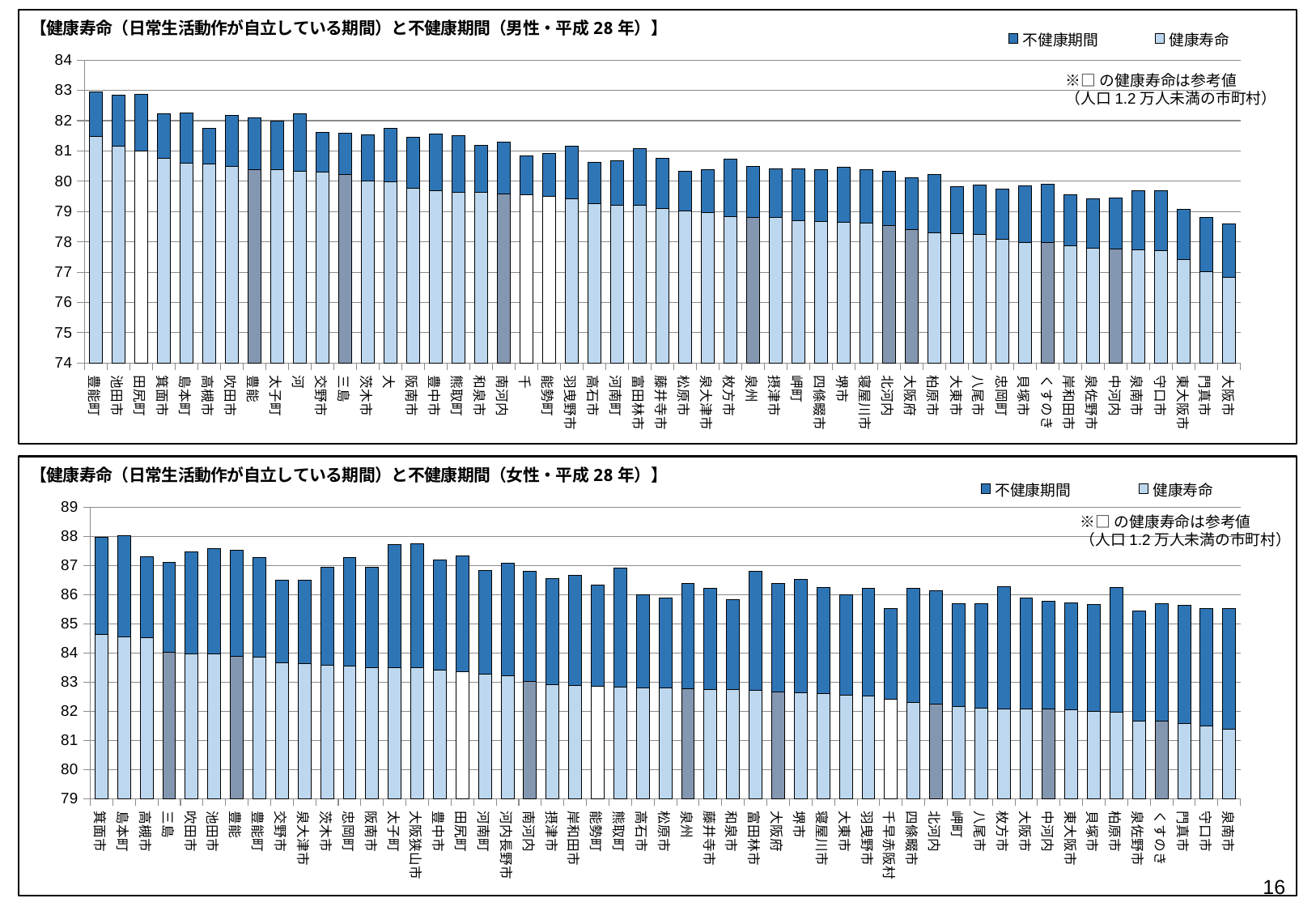

### Chart

| Category | 健康寿命 | 不健康期間 |
|---|---|---|
| 豊能町 | 81.4910240862733 | 1.4681092338929 |
| 池田市 | 81.1562267960395 | 1.67932094048965 |
| 田尻町 | 81.0011066640149 | 1.86915472564365 |
| 箕面市 | 80.7570075019781 | 1.47027134238369 |
| 島本町 | 80.6077101378255 | 1.64949372160904 |
| 高槻市 | 80.5779026512283 | 1.16508759794603 |
| 吹田市 | 80.4834674776229 | 1.69895704744182 |
| 豊能 | 80.3752516411969 | 1.72775131841914 |
| 太子町 | 80.3732485564647 | 1.62199557356989 |
| 河内長野市 | 80.326228885167 | 1.90563813000609 |
| 交野市 | 80.2943822929738 | 1.31457609414435 |
| 三島 | 80.2246503526109 | 1.36139810672539 |
| 茨木市 | 79.9977696223691 | 1.53002610529325 |
| 大阪狭山市 | 79.9819498383752 | 1.75916592922982 |
| 阪南市 | 79.7692818086682 | 1.6830505923537 |
| 豊中市 | 79.6955347798333 | 1.85536641864135 |
| 熊取町 | 79.6283598431674 | 1.88005489446243 |
| 和泉市 | 79.6243929588104 | 1.56160972751675 |
| 南河内 | 79.5933084260901 | 1.70808595021285 |
| 千早赤阪村 | 79.5500771196649 | 1.28007018056781 |
| 能勢町 | 79.5094182279083 | 1.41811095228567 |
| 羽曳野市 | 79.4261116541891 | 1.72057019678437 |
| 高石市 | 79.2509432940088 | 1.36821773046518 |
| 河南町 | 79.2146037934067 | 1.46287931382569 |
| 富田林市 | 79.2100669376031 | 1.86754113770498 |
| 藤井寺市 | 79.1106185276415 | 1.64913674476768 |
| 松原市 | 79.0214827050365 | 1.31613212670224 |
| 泉大津市 | 78.9771640300981 | 1.41129317937226 |
| 枚方市 | 78.8399449630613 | 1.87991197395966 |
| 泉州 | 78.8179761870967 | 1.67850596031977 |
| 摂津市 | 78.7999787681581 | 1.61476583169243 |
| 岬町 | 78.6873462603662 | 1.7285716159165 |
| 四條畷市 | 78.6729088630891 | 1.71808989855446 |
| 堺市 | 78.6561138574239 | 1.79340435072343 |
| 寝屋川市 | 78.6087620819186 | 1.7730623628615 |
| 北河内 | 78.5486124197163 | 1.78372629447047 |
| 大阪府 | 78.3932221558567 | 1.71887058545865 |
| 柏原市 | 78.3082731236451 | 1.91102976541105 |
| 大東市 | 78.2592886764586 | 1.55301803925535 |
| 八尾市 | 78.2521377552668 | 1.63008654817054 |
| 忠岡町 | 78.0737805253719 | 1.65808582330838 |
| 貝塚市 | 77.9818188155729 | 1.85579830623746 |
| くすのき | 77.978025598765 | 1.91506150206036 |
| 岸和田市 | 77.8721786406721 | 1.69052106383974 |
| 泉佐野市 | 77.790581282839 | 1.6254832674353 |
| 中河内 | 77.7730849825259 | 1.66762461041346 |
| 泉南市 | 77.7323042062236 | 1.95229087116709 |
| 守口市 | 77.7043244428826 | 1.98208441785404 |
| 東大阪市 | 77.416356672421 | 1.65032646523245 |
| 門真市 | 77.0089849560964 | 1.79778240031653 |
| 大阪市 | 76.8251925380456 | 1.77699969816021 |
※□の健康寿命は参考値
（人口1.2万人未満の市町村）

### Chart

| Category | 健康寿命 | 不健康期間 |
|---|---|---|
| 箕面市 | 84.6479545468809 | 3.31667916851382 |
| 島本町 | 84.5620015445462 | 3.46435097147939 |
| 高槻市 | 84.5397225561525 | 2.76820915213214 |
| 三島 | 84.0302525745293 | 3.08299765227146 |
| 吹田市 | 83.9683407629143 | 3.49169599277006 |
| 池田市 | 83.9668328381413 | 3.6239214026556 |
| 豊能 | 83.883351245003 | 3.64191658056862 |
| 豊能町 | 83.8516545833744 | 3.41135806745596 |
| 交野市 | 83.6769228719522 | 2.82756909853686 |
| 泉大津市 | 83.6408986572707 | 2.86285159863215 |
| 茨木市 | 83.5762753063451 | 3.35514125600541 |
| 忠岡町 | 83.5611882207574 | 3.70340124314631 |
| 阪南市 | 83.5068893901341 | 3.42884502100135 |
| 太子町 | 83.5054269462807 | 4.22868743803834 |
| 大阪狭山市 | 83.4859908711307 | 4.27640422590978 |
| 豊中市 | 83.4094847026156 | 3.79011136232318 |
| 田尻町 | 83.3587091700913 | 3.9791432844495 |
| 河南町 | 83.2861352567318 | 3.54042801759308 |
| 河内長野市 | 83.2183985733103 | 3.87774926769363 |
| 南河内 | 83.0308546973691 | 3.77056303530865 |
| 摂津市 | 82.9075231978916 | 3.65937341659518 |
| 岸和田市 | 82.8879220827361 | 3.7739532546931 |
| 能勢町 | 82.8527377489283 | 3.47588103326154 |
| 熊取町 | 82.8314210073674 | 4.08369094406237 |
| 高石市 | 82.8085532366757 | 3.19022772508762 |
| 松原市 | 82.8036525162881 | 3.07655741857499 |
| 泉州 | 82.7661012432875 | 3.61352732604883 |
| 藤井寺市 | 82.746962206432 | 3.48427989660462 |
| 和泉市 | 82.7469272581974 | 3.08511329839912 |
| 富田林市 | 82.7131367108866 | 4.09720625244235 |
| 大阪府 | 82.6660769735558 | 3.71655434943962 |
| 堺市 | 82.6413835913204 | 3.89243278503713 |
| 寝屋川市 | 82.6038432023197 | 3.65871623451005 |
| 大東市 | 82.5476231262273 | 3.46261086531091 |
| 羽曳野市 | 82.5296039067163 | 3.67956432926758 |
| 千早赤阪村 | 82.4019250766913 | 3.13393066673585 |
| 四條畷市 | 82.2900107493993 | 3.94067012199198 |
| 北河内 | 82.2550966794351 | 3.89488602017848 |
| 岬町 | 82.1617090384539 | 3.52963076446181 |
| 八尾市 | 82.1005020870541 | 3.60557651711649 |
| 枚方市 | 82.0863455263285 | 4.19957741104851 |
| 大阪市 | 82.0844001382317 | 3.79335279487503 |
| 中河内 | 82.0723827154114 | 3.70992437103398 |
| 東大阪市 | 82.051625049699 | 3.6822937597656 |
| 貝塚市 | 81.985171364802 | 3.68599821844585 |
| 柏原市 | 81.9708058675219 | 4.28316919464542 |
| 泉佐野市 | 81.6770013171067 | 3.7533786040776 |
| くすのき | 81.6737738881477 | 4.01757357210572 |
| 門真市 | 81.5875769391706 | 4.03964316055729 |
| 守口市 | 81.4894540484456 | 4.02462041549584 |
| 泉南市 | 81.3939316351562 | 4.13762440211572 |
※□の健康寿命は参考値
（人口1.2万人未満の市町村）
16